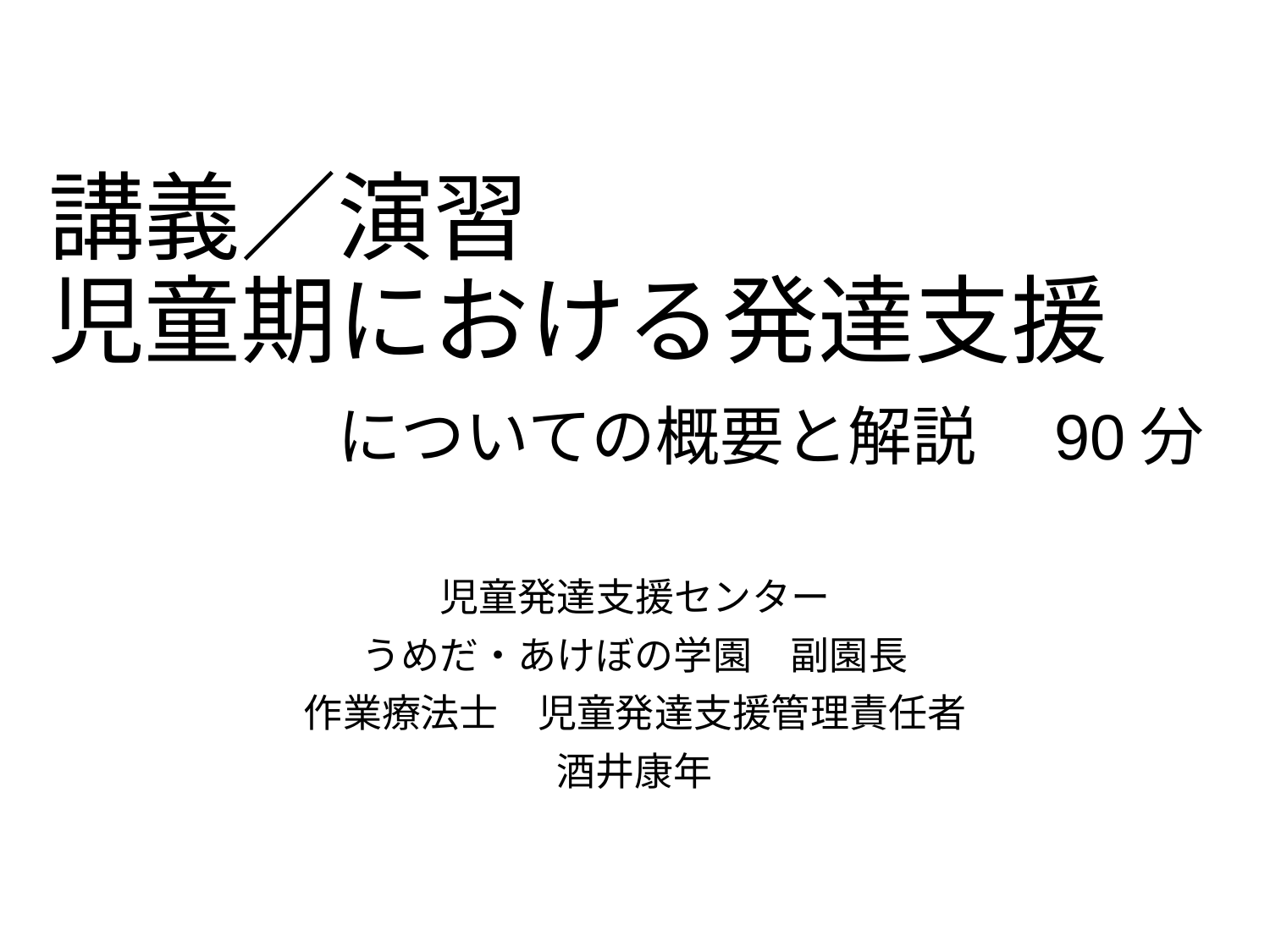

# 講義／演習 児童期における発達支援 　　　についての概要と解説　90分
児童発達支援センター
うめだ・あけぼの学園　副園長
作業療法士　児童発達支援管理責任者
酒井康年